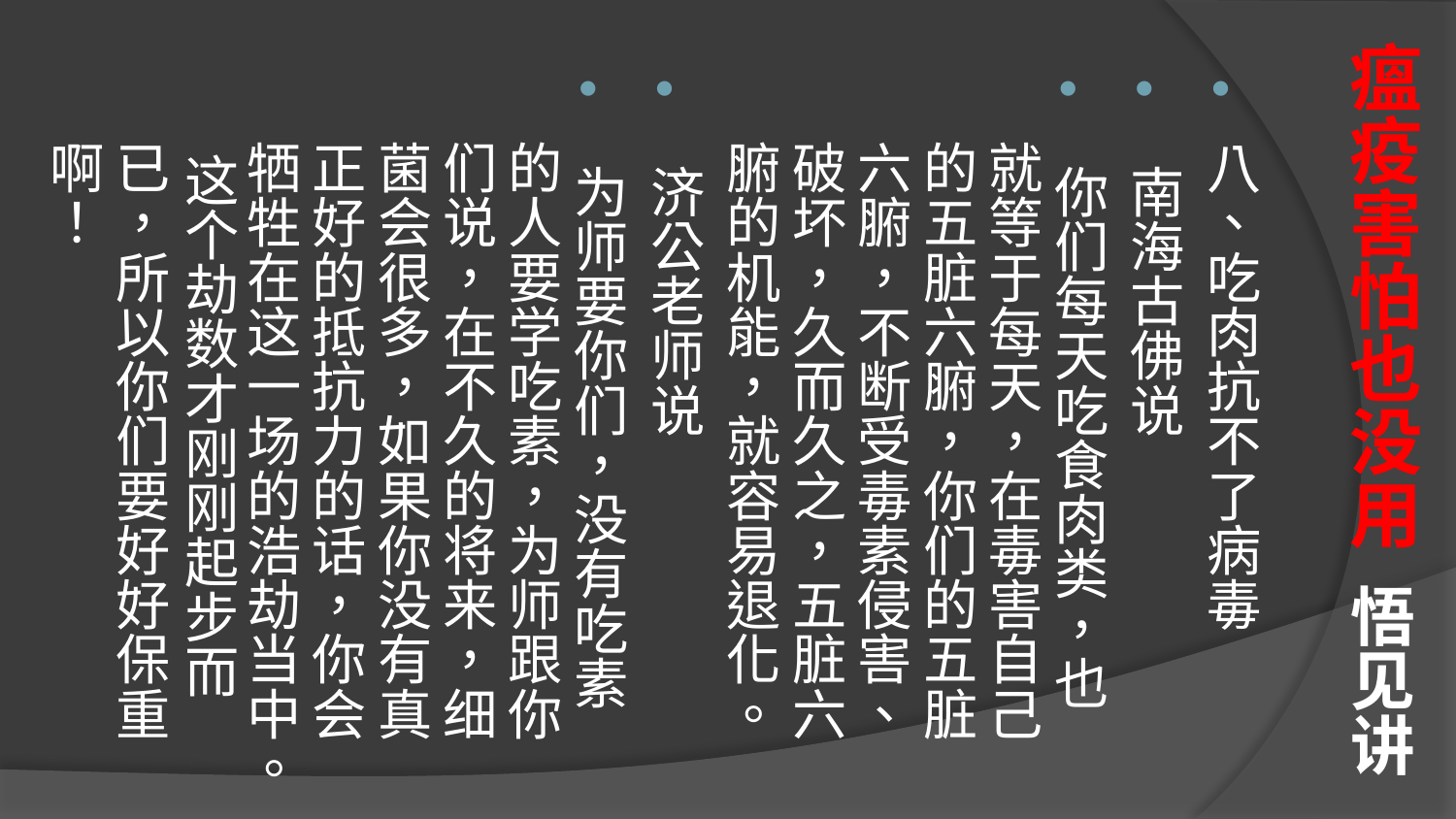

# 瘟疫害怕也没用  悟见讲
八、吃肉抗不了病毒
 南海古佛说
 你们每天吃食肉类，也就等于每天，在毒害自己的五脏六腑，你们的五脏六腑，不断受毒素侵害、破坏，久而久之，五脏六腑的机能，就容易退化。
 济公老师说
 为师要你们，没有吃素的人要学吃素，为师跟你们说，在不久的将来，细菌会很多，如果你没有真正好的抵抗力的话，你会牺牲在这一场的浩劫当中。 这个劫数才刚刚起步而已，所以你们要好好保重啊！